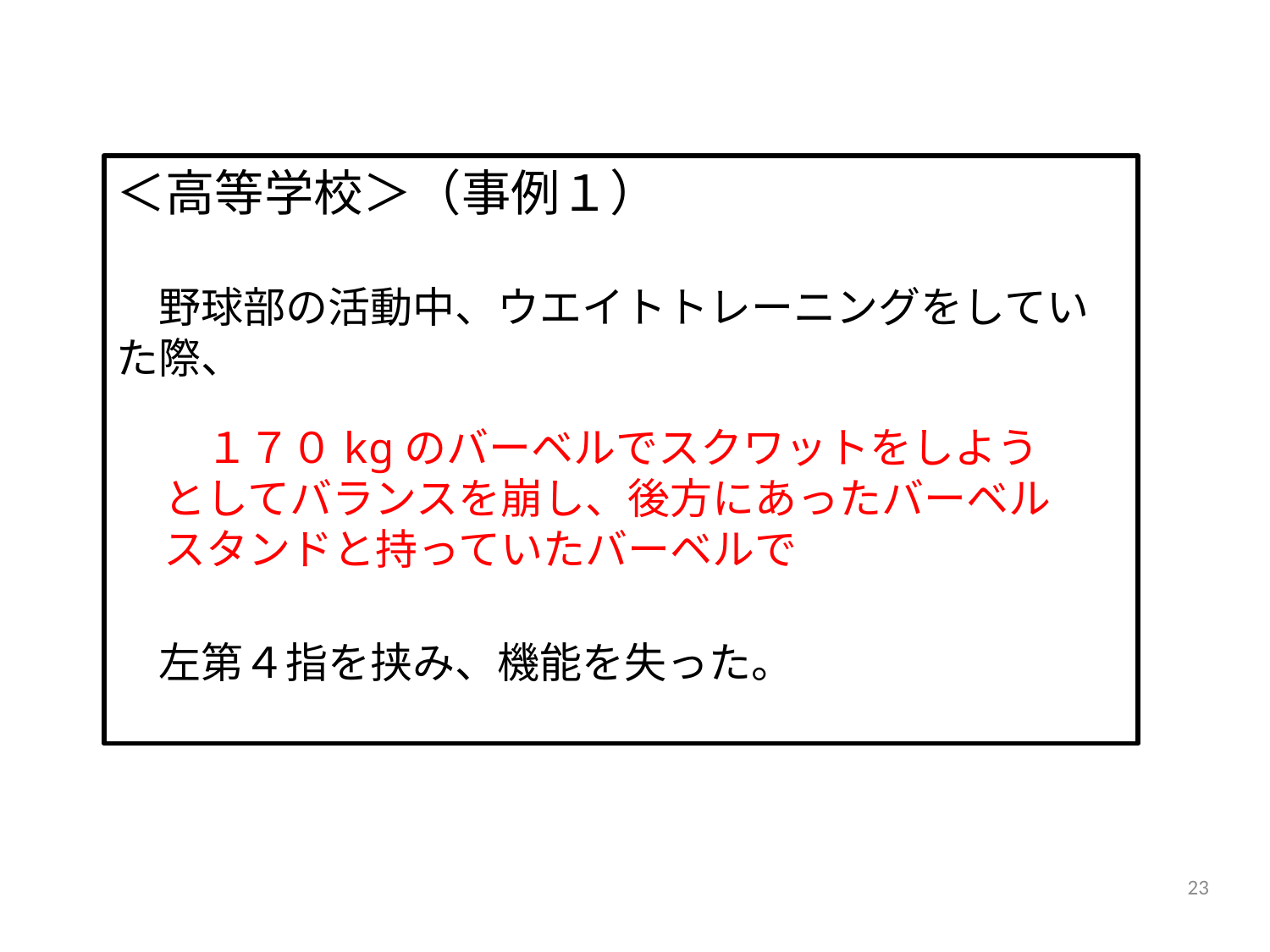

＜高等学校＞（事例１）

　野球部の活動中、ウエイトトレーニングをしていた際、

　左第４指を挟み、機能を失った。

　１７０kgのバーベルでスクワットをしようとしてバランスを崩し、後方にあったバーベルスタンドと持っていたバーベルで
23